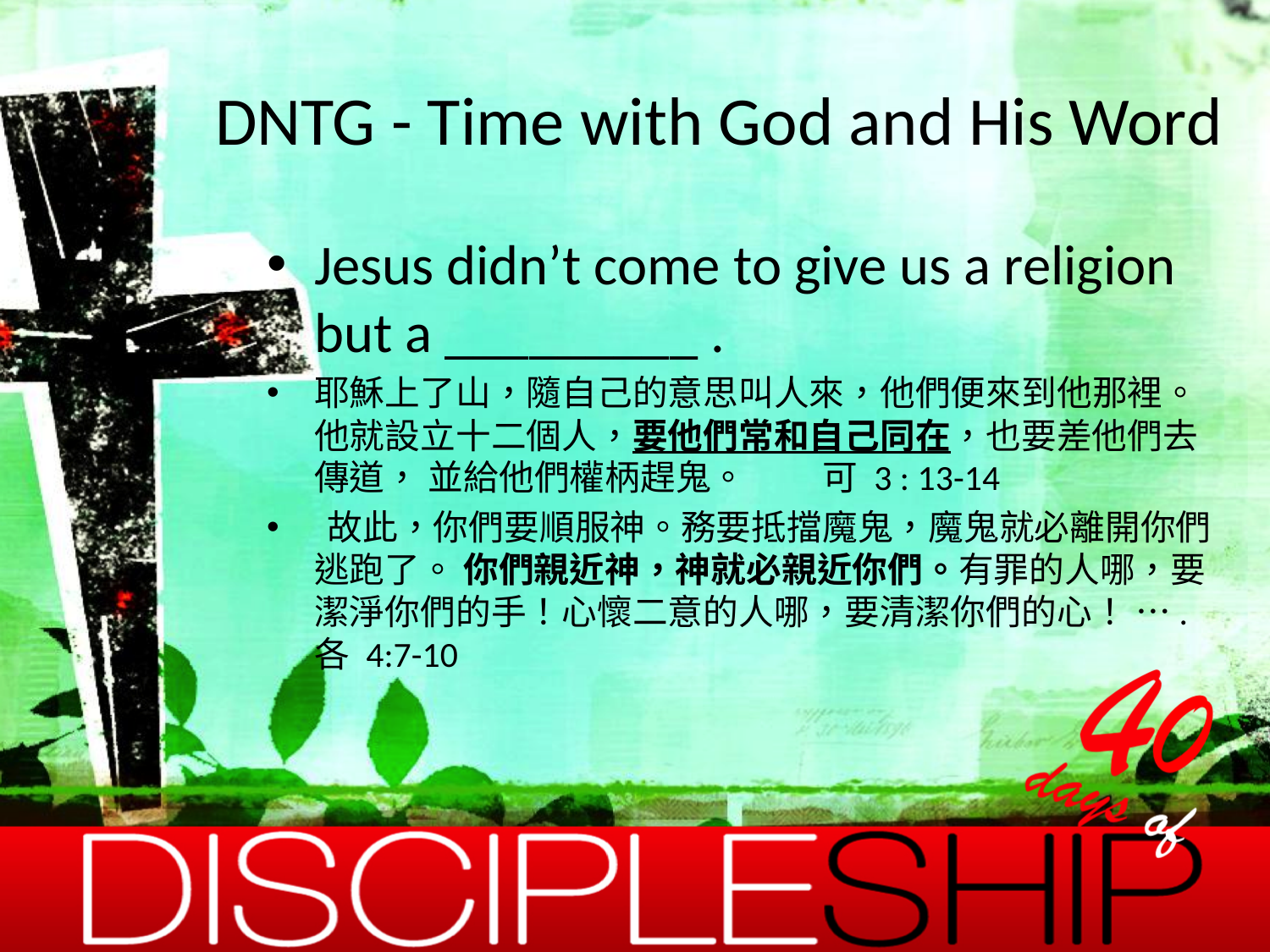

# DNTG - Time with God and His Word
Jesus didn’t come to give us a religion but a _________ .
耶穌上了山，隨自己的意思叫人來，他們便來到他那裡。 他就設立十二個人，要他們常和自己同在，也要差他們去傳道， 並給他們權柄趕鬼。	可 3 : 13-14
 故此，你們要順服神。務要抵擋魔鬼，魔鬼就必離開你們逃跑了。 你們親近神，神就必親近你們。有罪的人哪，要潔淨你們的手！心懷二意的人哪，要清潔你們的心！ ….各 4:7-10